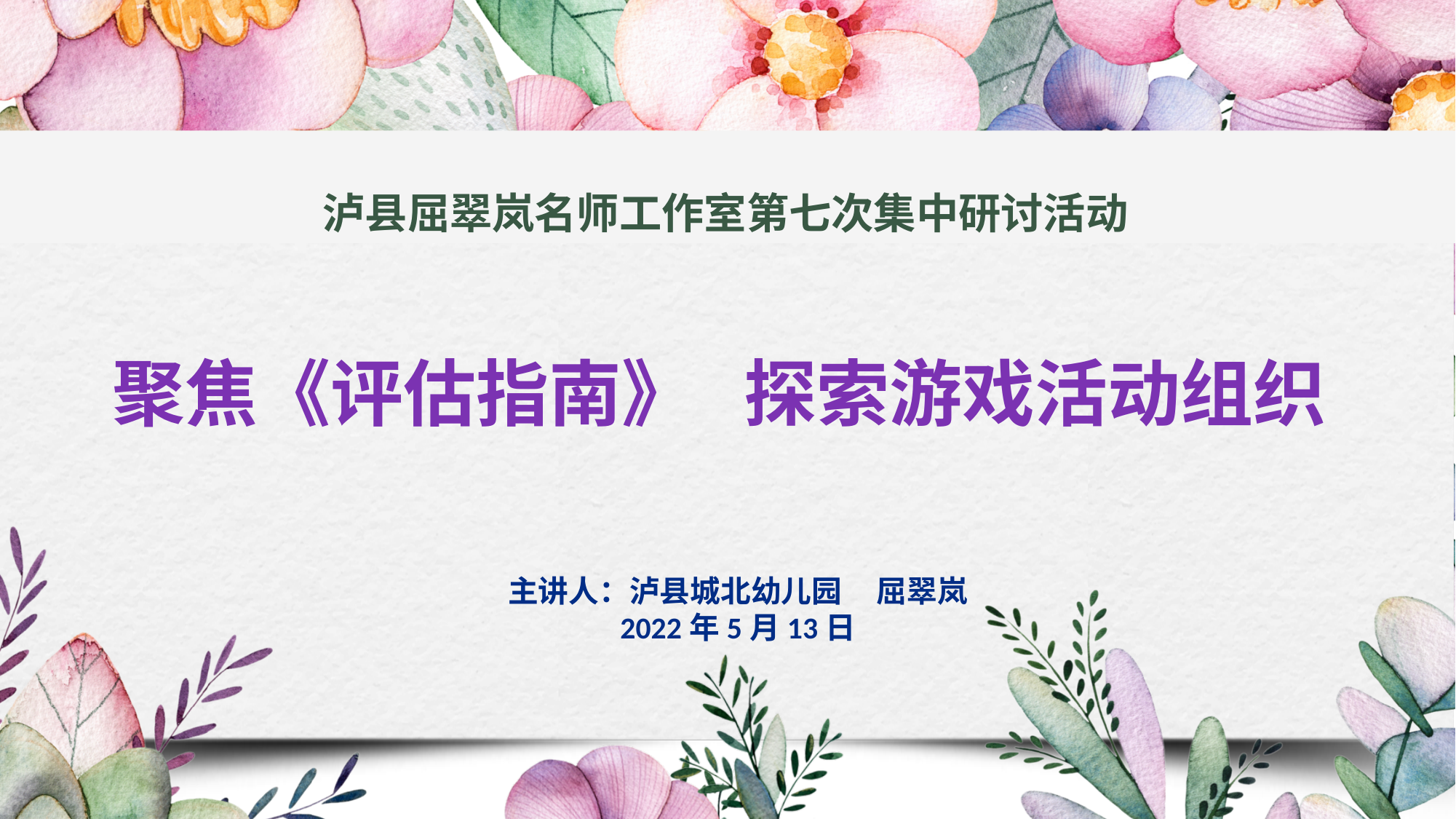

泸县屈翠岚名师工作室第七次集中研讨活动
聚焦《评估指南》   探索游戏活动组织
主讲人：泸县城北幼儿园     屈翠岚
2022年5月13日